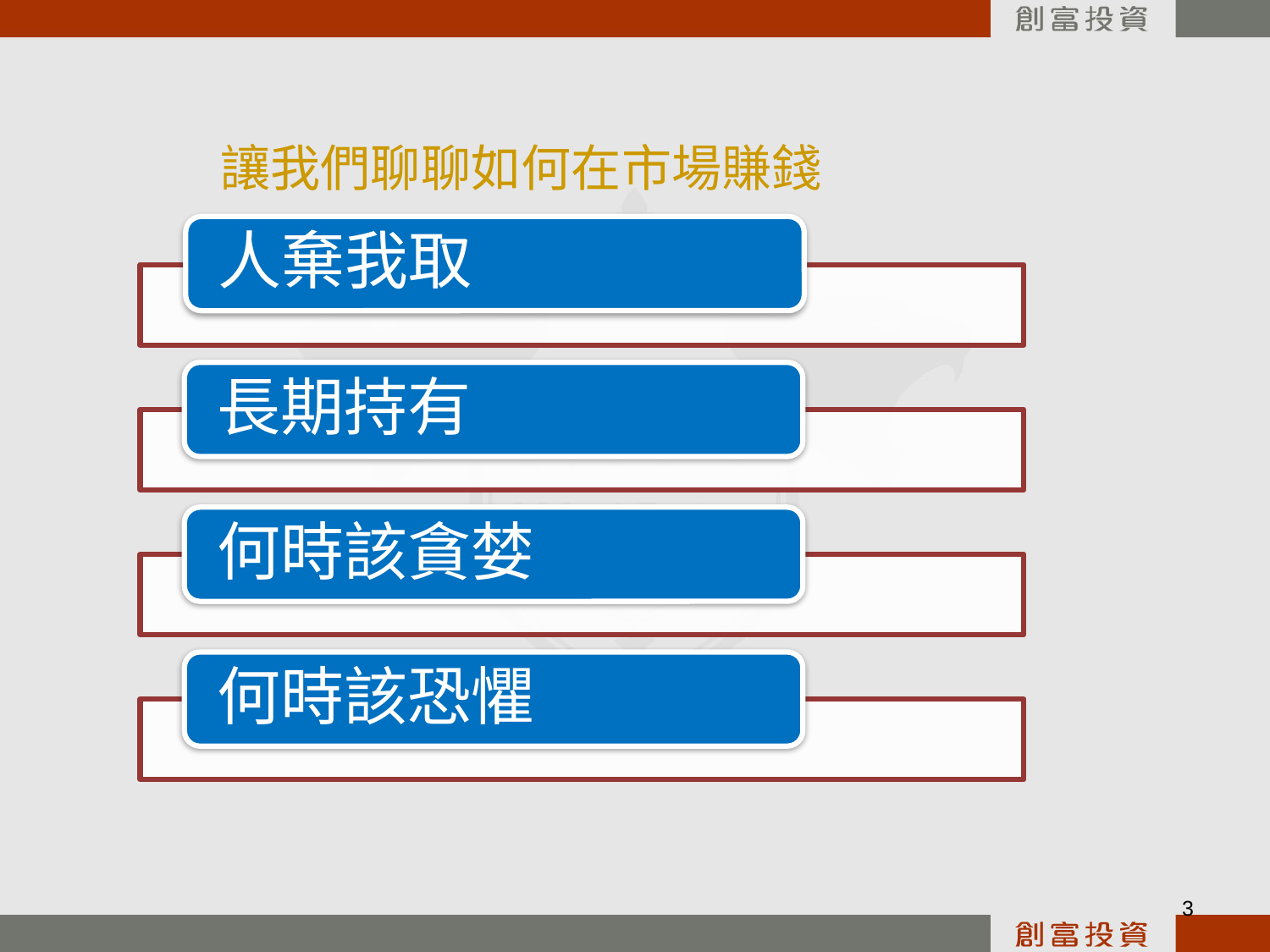

# 讓我們聊聊如何在市場賺錢
人棄我取
長期持有
何時該貪婪
何時該恐懼
3